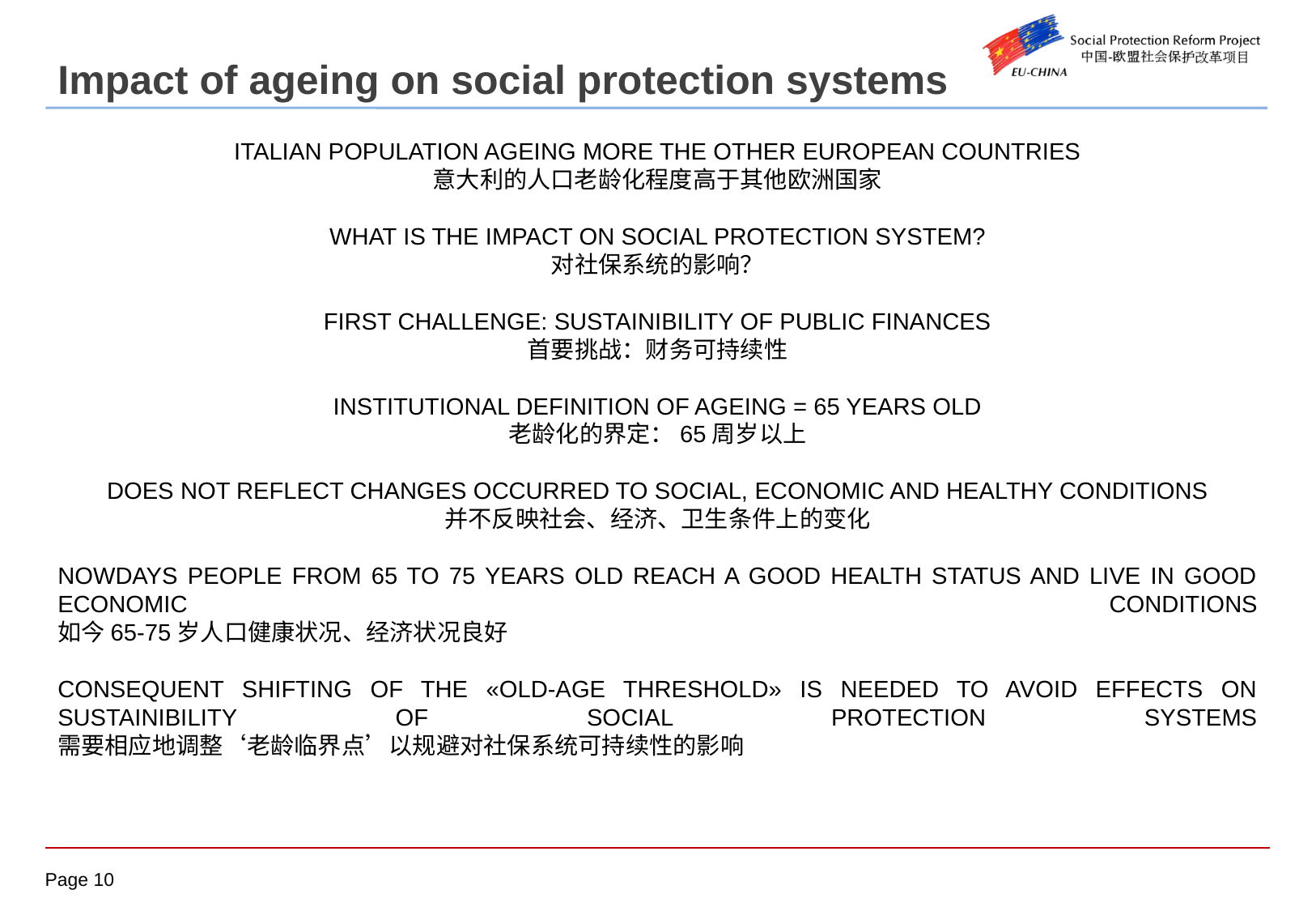

Impact of ageing on social protection systems

ITALIAN POPULATION AGEING MORE THE OTHER EUROPEAN COUNTRIES
意大利的人口老龄化程度高于其他欧洲国家

WHAT IS THE IMPACT ON SOCIAL PROTECTION SYSTEM?
对社保系统的影响？

FIRST CHALLENGE: SUSTAINIBILITY OF PUBLIC FINANCES
首要挑战：财务可持续性

INSTITUTIONAL DEFINITION OF AGEING = 65 YEARS OLD
老龄化的界定：65周岁以上

DOES NOT REFLECT CHANGES OCCURRED TO SOCIAL, ECONOMIC AND HEALTHY CONDITIONS
并不反映社会、经济、卫生条件上的变化

NOWDAYS PEOPLE FROM 65 TO 75 YEARS OLD REACH A GOOD HEALTH STATUS AND LIVE IN GOOD ECONOMIC CONDITIONS
如今65-75岁人口健康状况、经济状况良好

CONSEQUENT SHIFTING OF THE «OLD-AGE THRESHOLD» IS NEEDED TO AVOID EFFECTS ON SUSTAINIBILITY OF SOCIAL PROTECTION SYSTEMS
需要相应地调整‘老龄临界点’以规避对社保系统可持续性的影响